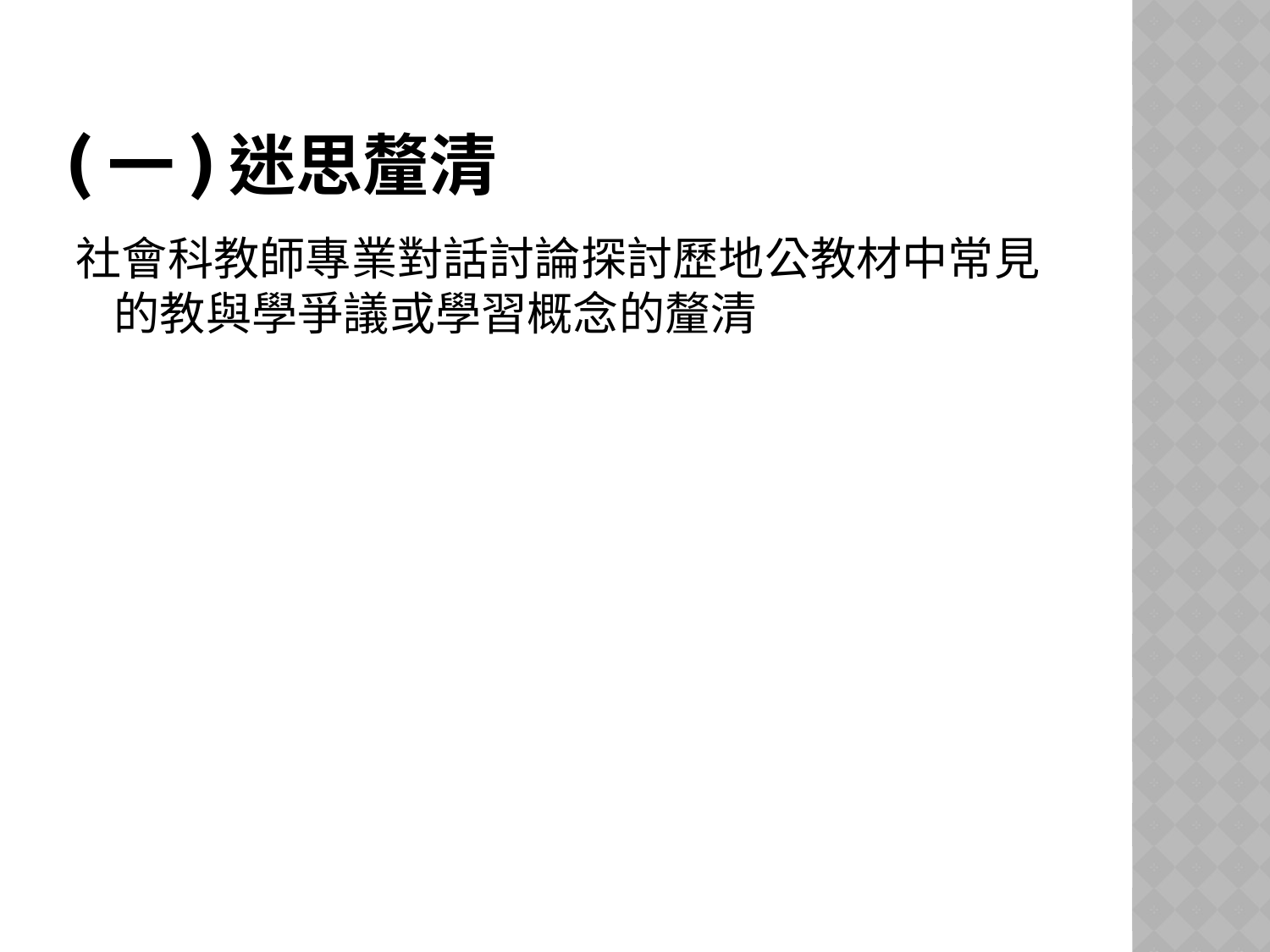

# (一)迷思釐清
社會科教師專業對話討論探討歷地公教材中常見的教與學爭議或學習概念的釐清